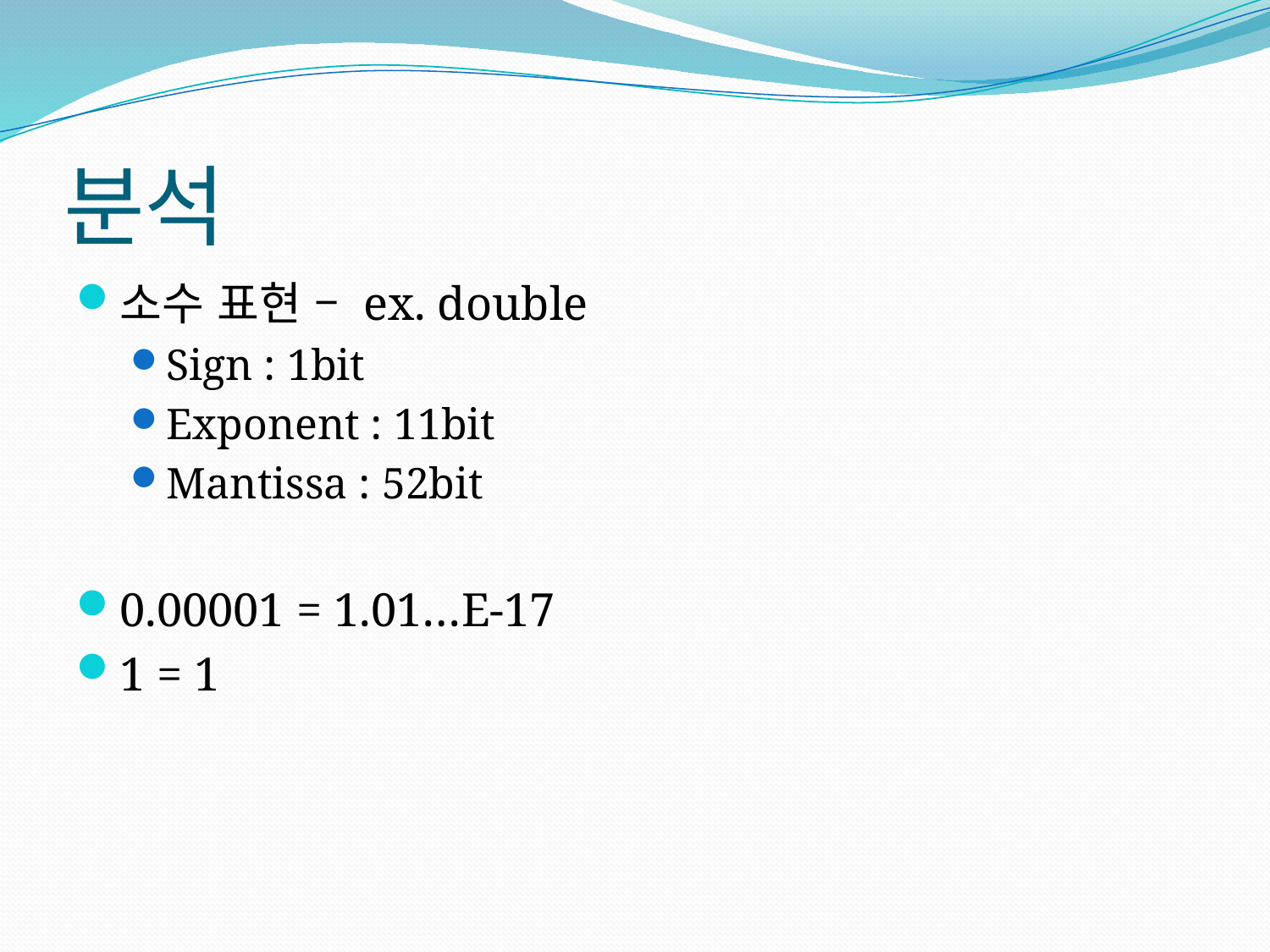

# 분석
소수 표현 – ex. double
Sign : 1bit
Exponent : 11bit
Mantissa : 52bit

0.00001 = 1.01…E-17
1 = 1